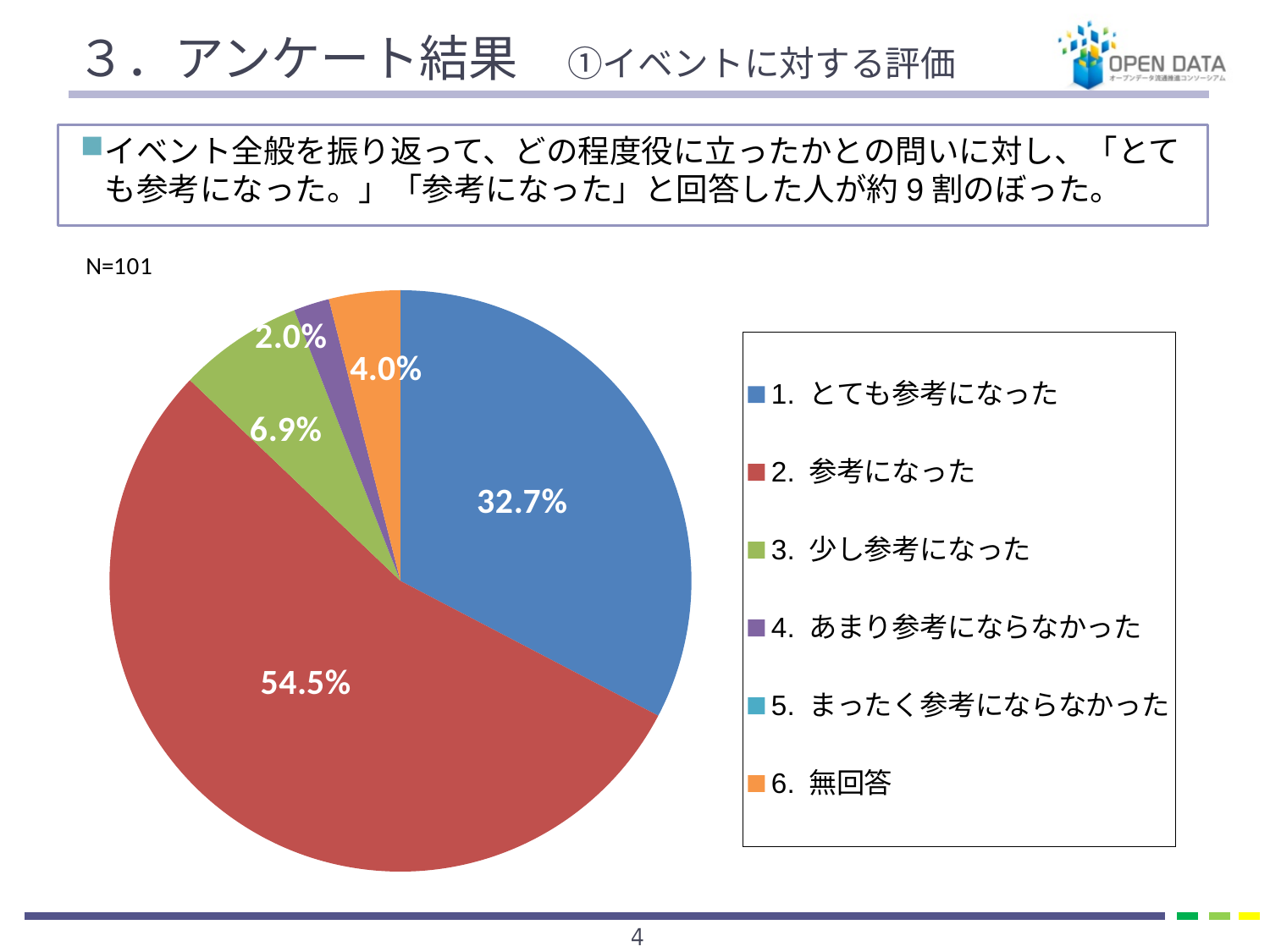

# ３．アンケート結果　①イベントに対する評価

イベント全般を振り返って、どの程度役に立ったかとの問いに対し、「とても参考になった。」「参考になった」と回答した人が約9割のぼった。

### Chart

| Category |  |
|---|---|
| 1. とても参考になった | 33.0 |
| 2. 参考になった | 55.0 |
| 3. 少し参考になった | 7.0 |
| 4. あまり参考にならなかった | 2.0 |
| 5. まったく参考にならなかった | 0.0 |
| 6. 無回答 | 4.0 |
4